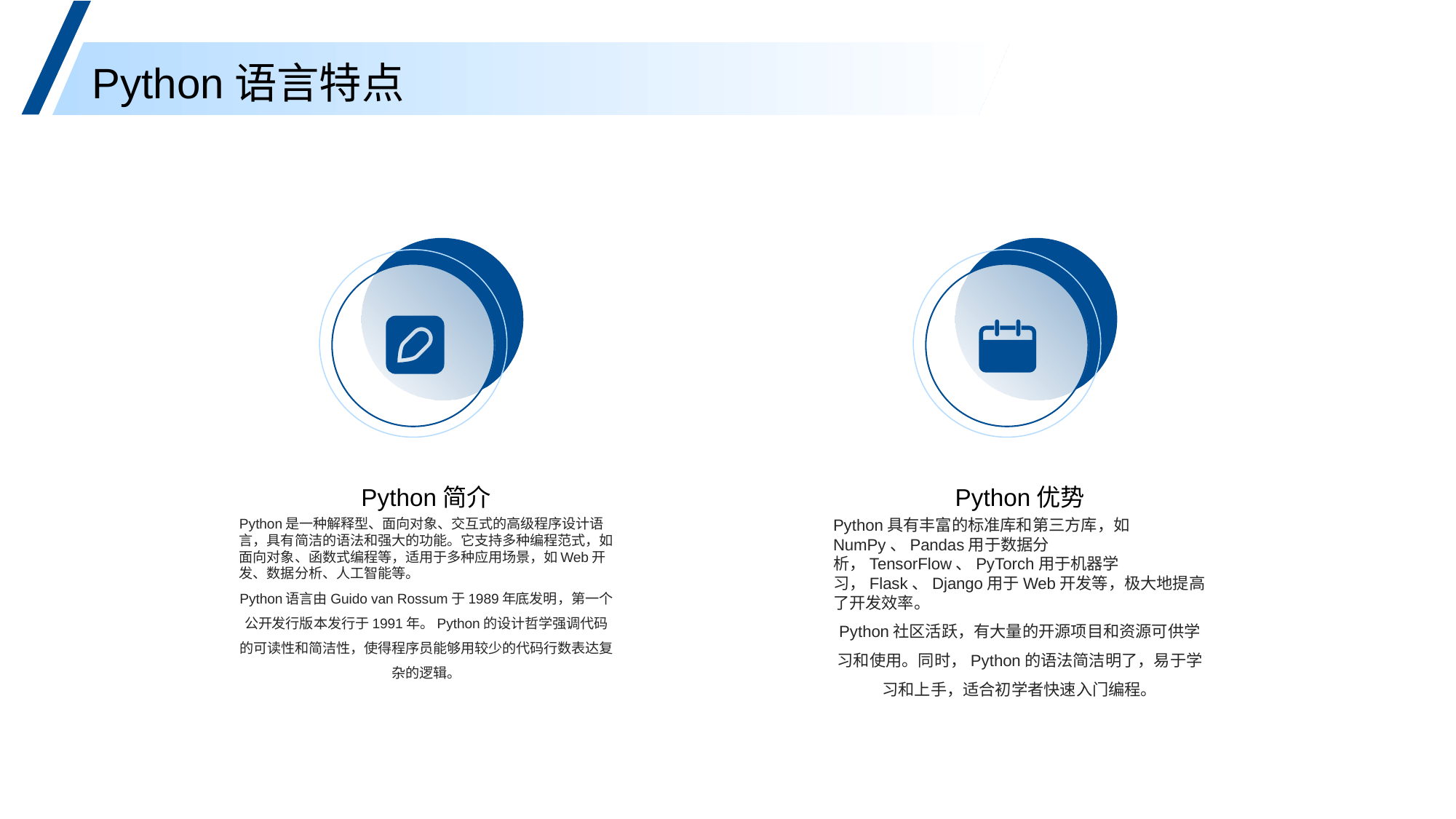

Python语言特点

Python简介
Python优势
Python是一种解释型、面向对象、交互式的高级程序设计语言，具有简洁的语法和强大的功能。它支持多种编程范式，如面向对象、函数式编程等，适用于多种应用场景，如Web开发、数据分析、人工智能等。
Python语言由Guido van Rossum于1989年底发明，第一个公开发行版本发行于1991年。Python的设计哲学强调代码的可读性和简洁性，使得程序员能够用较少的代码行数表达复杂的逻辑。
Python具有丰富的标准库和第三方库，如NumPy、Pandas用于数据分析，TensorFlow、PyTorch用于机器学习，Flask、Django用于Web开发等，极大地提高了开发效率。
Python社区活跃，有大量的开源项目和资源可供学习和使用。同时，Python的语法简洁明了，易于学习和上手，适合初学者快速入门编程。